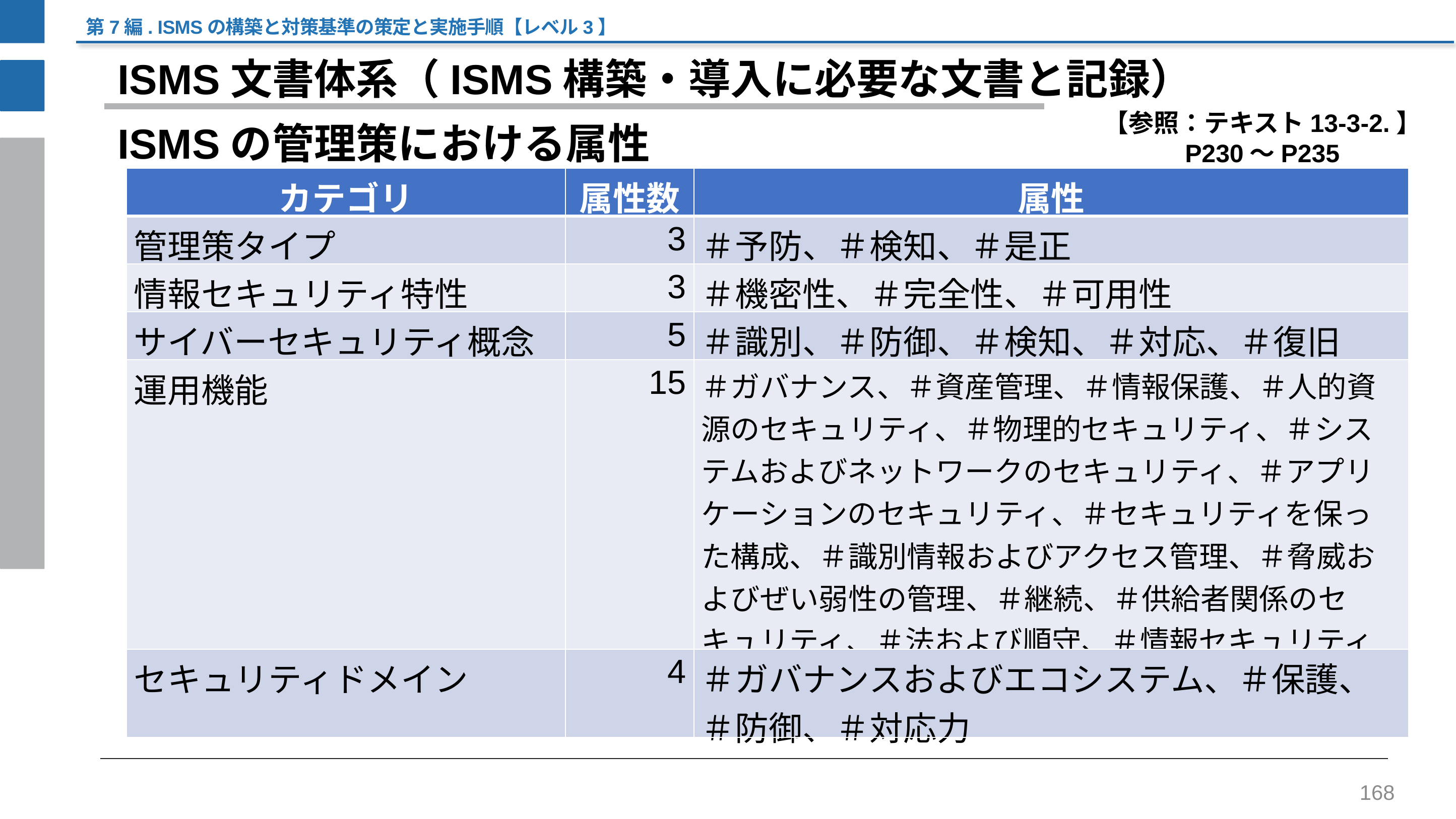

第7編. ISMSの構築と対策基準の策定と実施手順【レベル3】
ISMS文書体系（ISMS構築・導入に必要な文書と記録）
【参照：テキスト13-3-2.】
P230～P235
ISMSの管理策における属性
| カテゴリ | 属性数 | 属性 |
| --- | --- | --- |
| 管理策タイプ | 3 | ＃予防、＃検知、＃是正 |
| 情報セキュリティ特性 | 3 | ＃機密性、＃完全性、＃可用性 |
| サイバーセキュリティ概念 | 5 | ＃識別、＃防御、＃検知、＃対応、＃復旧 |
| 運用機能 | 15 | ＃ガバナンス、＃資産管理、＃情報保護、＃人的資源のセキュリティ、＃物理的セキュリティ、＃システムおよびネットワークのセキュリティ、＃アプリケーションのセキュリティ、＃セキュリティを保った構成、＃識別情報およびアクセス管理、＃脅威およびぜい弱性の管理、＃継続、＃供給者関係のセキュリティ、＃法および順守、＃情報セキュリティ事象管理、＃情報セキュリティ保証 |
| セキュリティドメイン | 4 | ＃ガバナンスおよびエコシステム、＃保護、＃防御、＃対応力 |
168